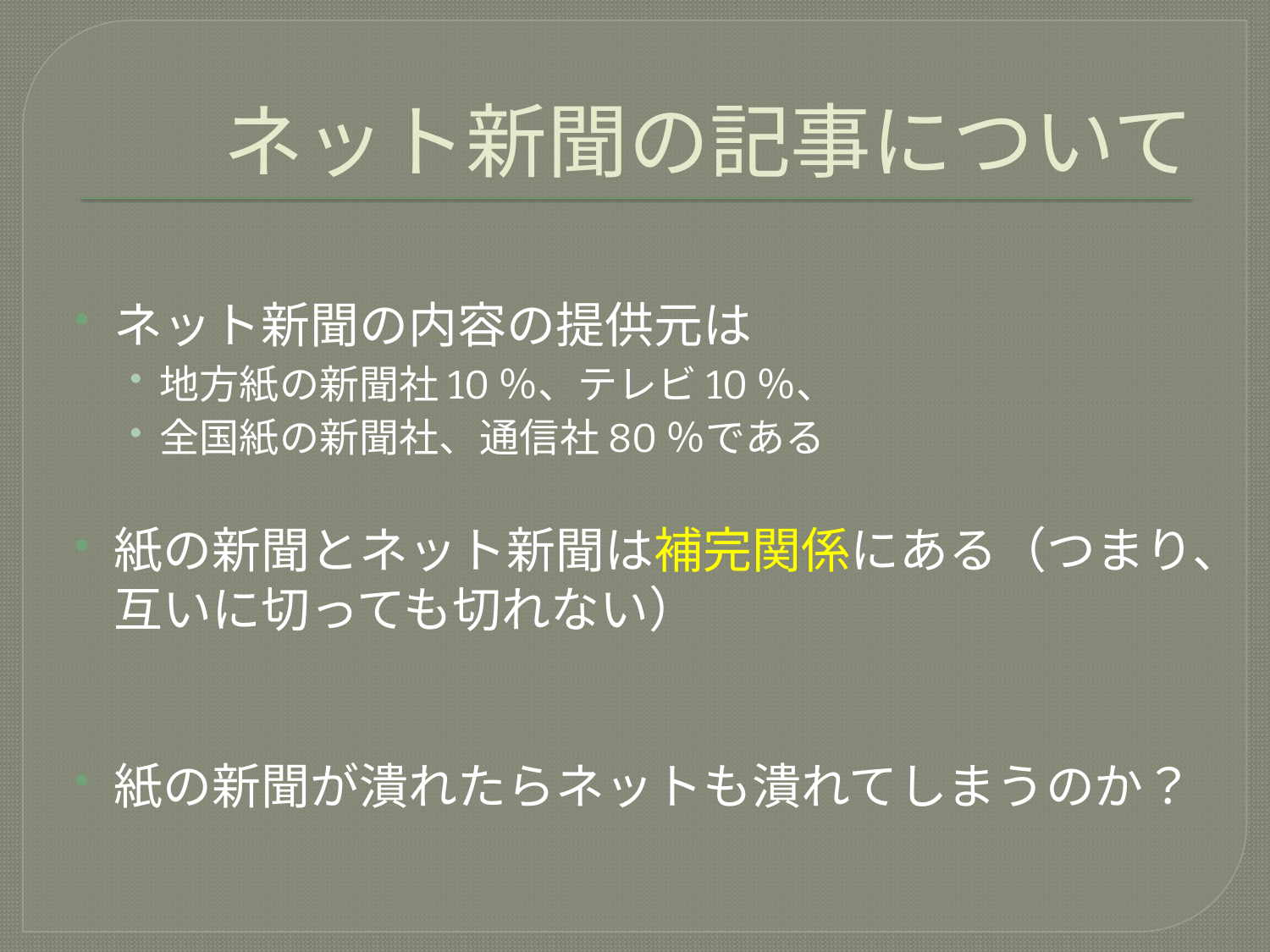

# ネット新聞の記事について

ネット新聞の内容の提供元は
地方紙の新聞社10％、テレビ10％、
全国紙の新聞社、通信社80％である

紙の新聞とネット新聞は補完関係にある（つまり、互いに切っても切れない）

紙の新聞が潰れたらネットも潰れてしまうのか？